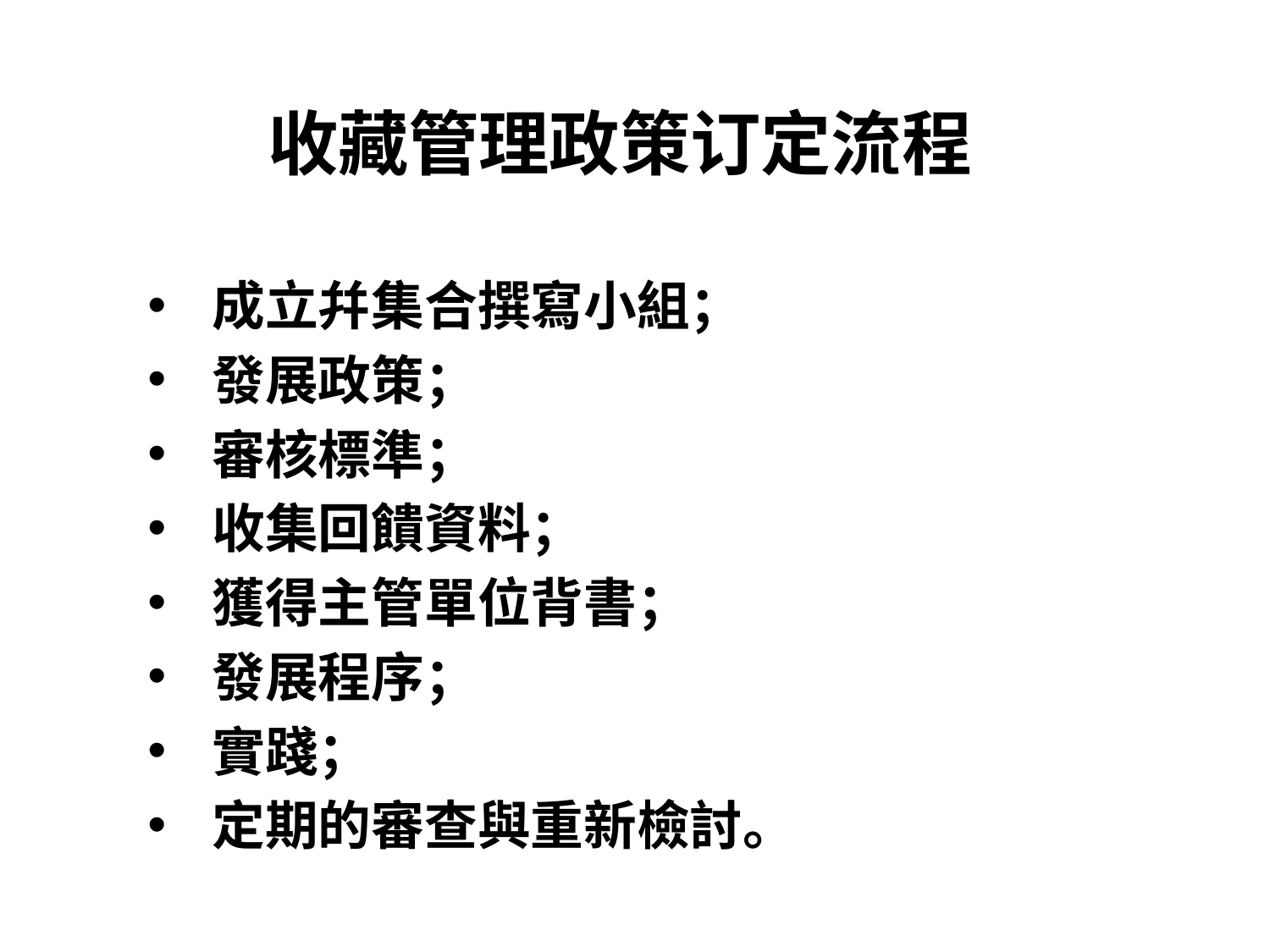

# 收藏管理政策订定流程
成立幷集合撰寫小組；
發展政策；
審核標準；
收集回饋資料；
獲得主管單位背書；
發展程序；
實踐；
定期的審查與重新檢討。